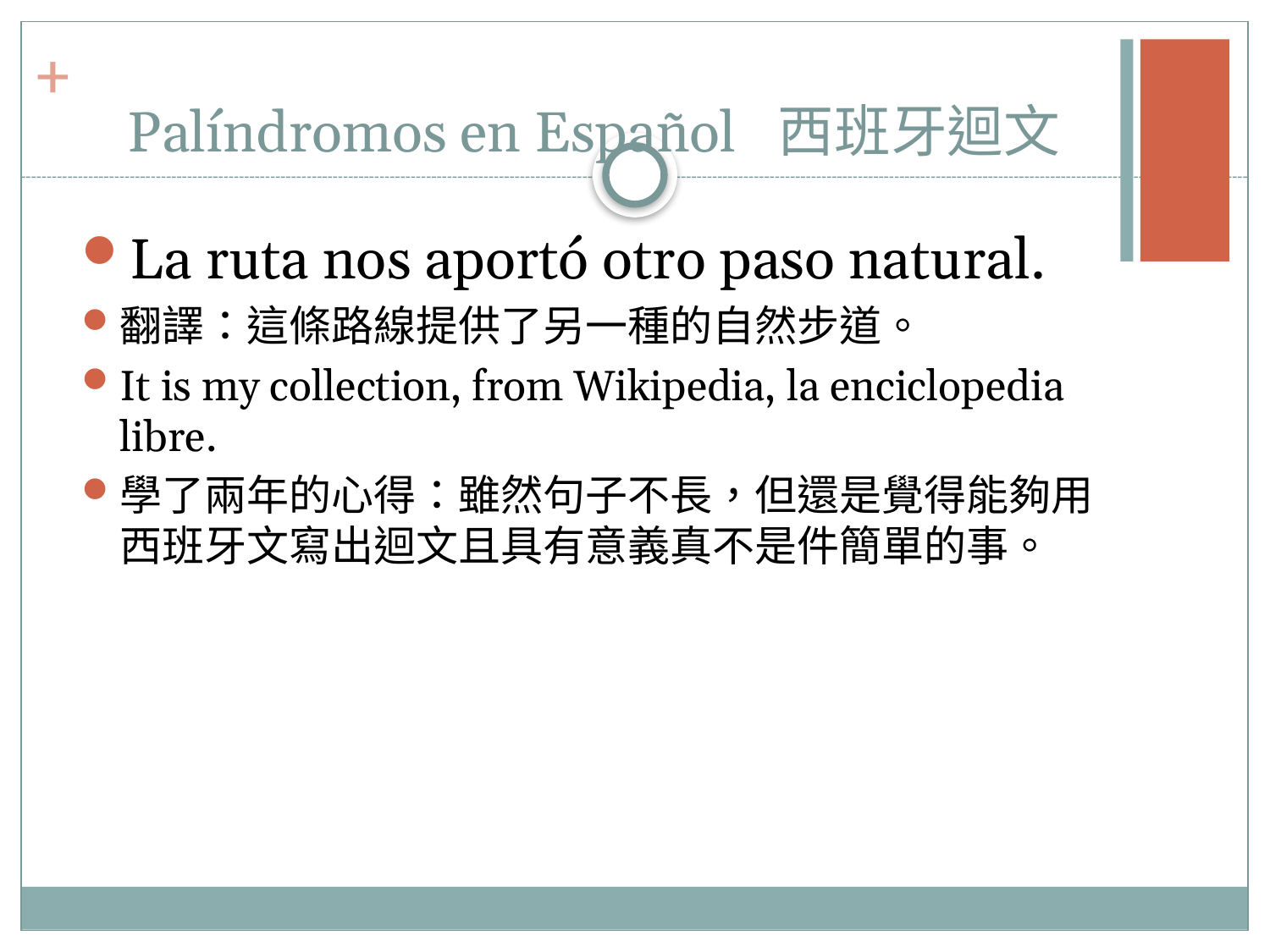

# Palíndromos en Español  西班牙迴文
La ruta nos aportó otro paso natural.
翻譯：這條路線提供了另一種的自然步道。
It is my collection, from Wikipedia, la enciclopedia libre.
學了兩年的心得：雖然句子不長，但還是覺得能夠用西班牙文寫出迴文且具有意義真不是件簡單的事。